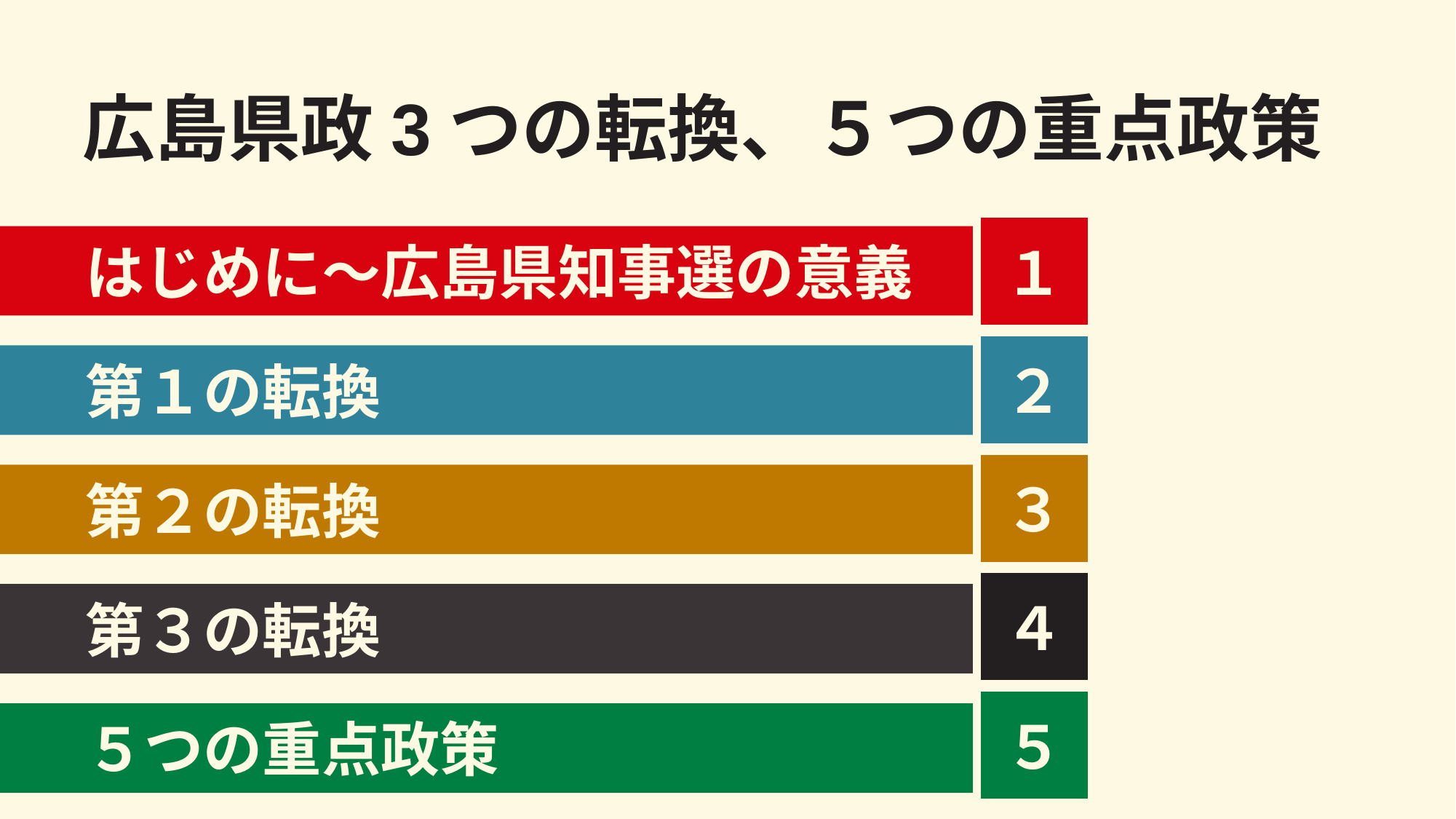

# 広島県政3つの転換、５つの重点政策
１
はじめに～広島県知事選の意義
２
第１の転換
３
第２の転換
４
第３の転換
５
５つの重点政策